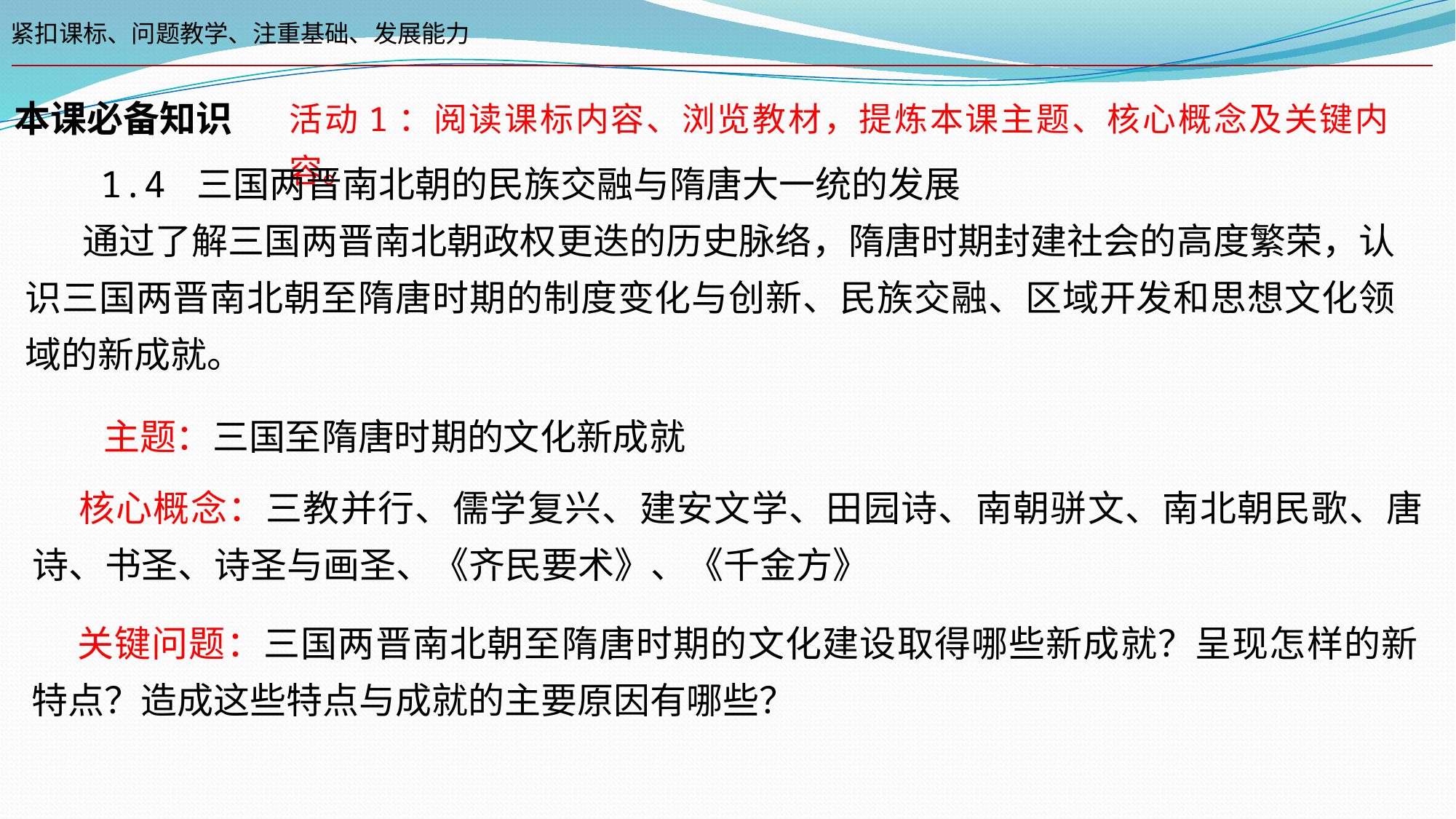

紧扣课标、问题教学、注重基础、发展能力
本课必备知识
活动1：阅读课标内容、浏览教材，提炼本课主题、核心概念及关键内容。
  1.4 三国两晋南北朝的民族交融与隋唐大一统的发展
  通过了解三国两晋南北朝政权更迭的历史脉络，隋唐时期封建社会的高度繁荣，认识三国两晋南北朝至隋唐时期的制度变化与创新、民族交融、区域开发和思想文化领域的新成就。
主题：三国至隋唐时期的文化新成就
    核心概念：三教并行、儒学复兴、建安文学、田园诗、南朝骈文、南北朝民歌、唐诗、书圣、诗圣与画圣、《齐民要术》、《千金方》
    关键问题：三国两晋南北朝至隋唐时期的文化建设取得哪些新成就？呈现怎样的新特点？造成这些特点与成就的主要原因有哪些？